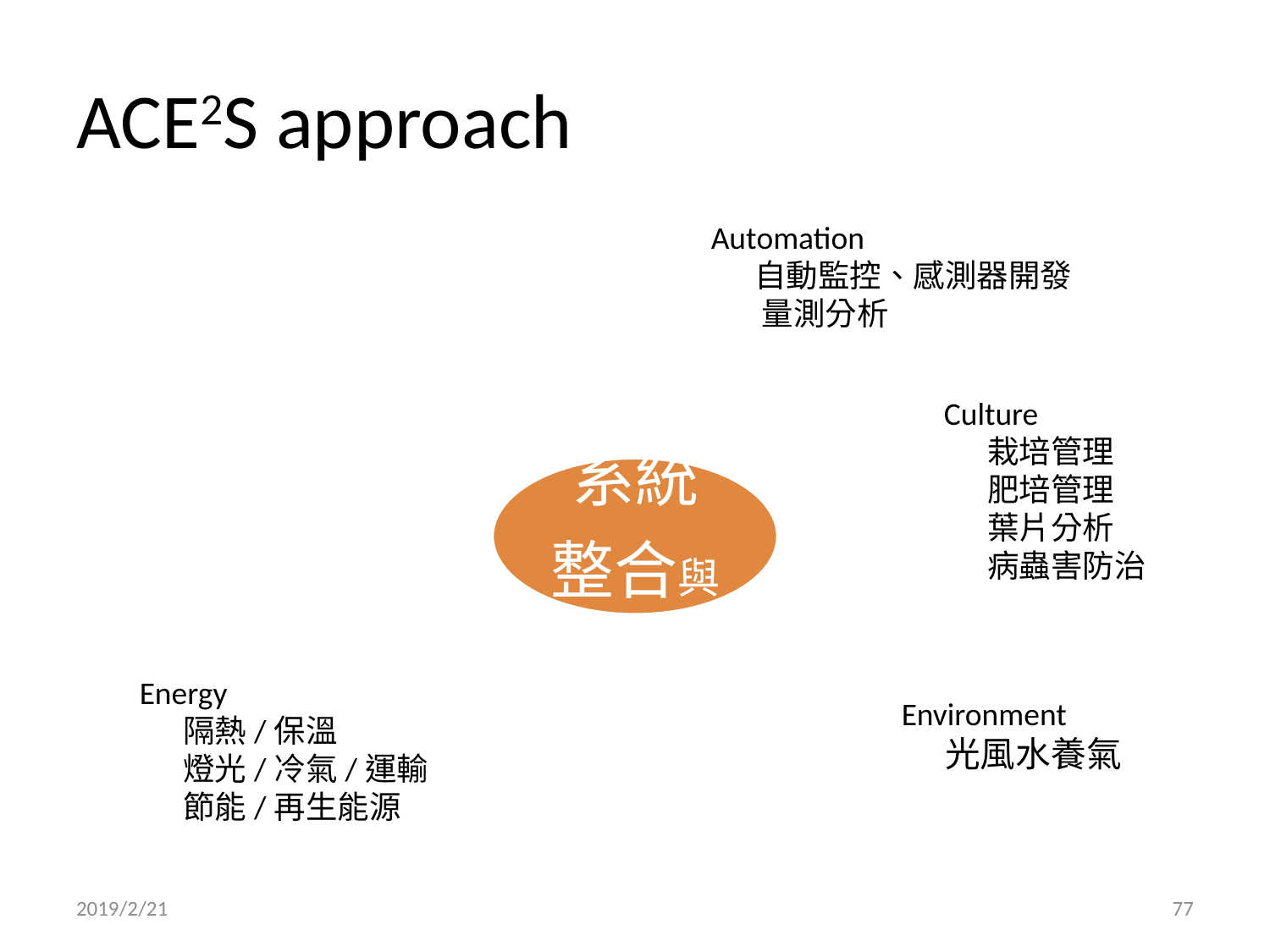

# ACE2S approach
Automation
     自動監控、感測器開發
      量測分析
栽培
能源
Culture
     栽培管理
     肥培管理
     葉片分析
     病蟲害防治
Energy
     隔熱/保溫
     燈光/冷氣/運輸
     節能/再生能源
Environment
     光風水養氣
2019/2/21
77